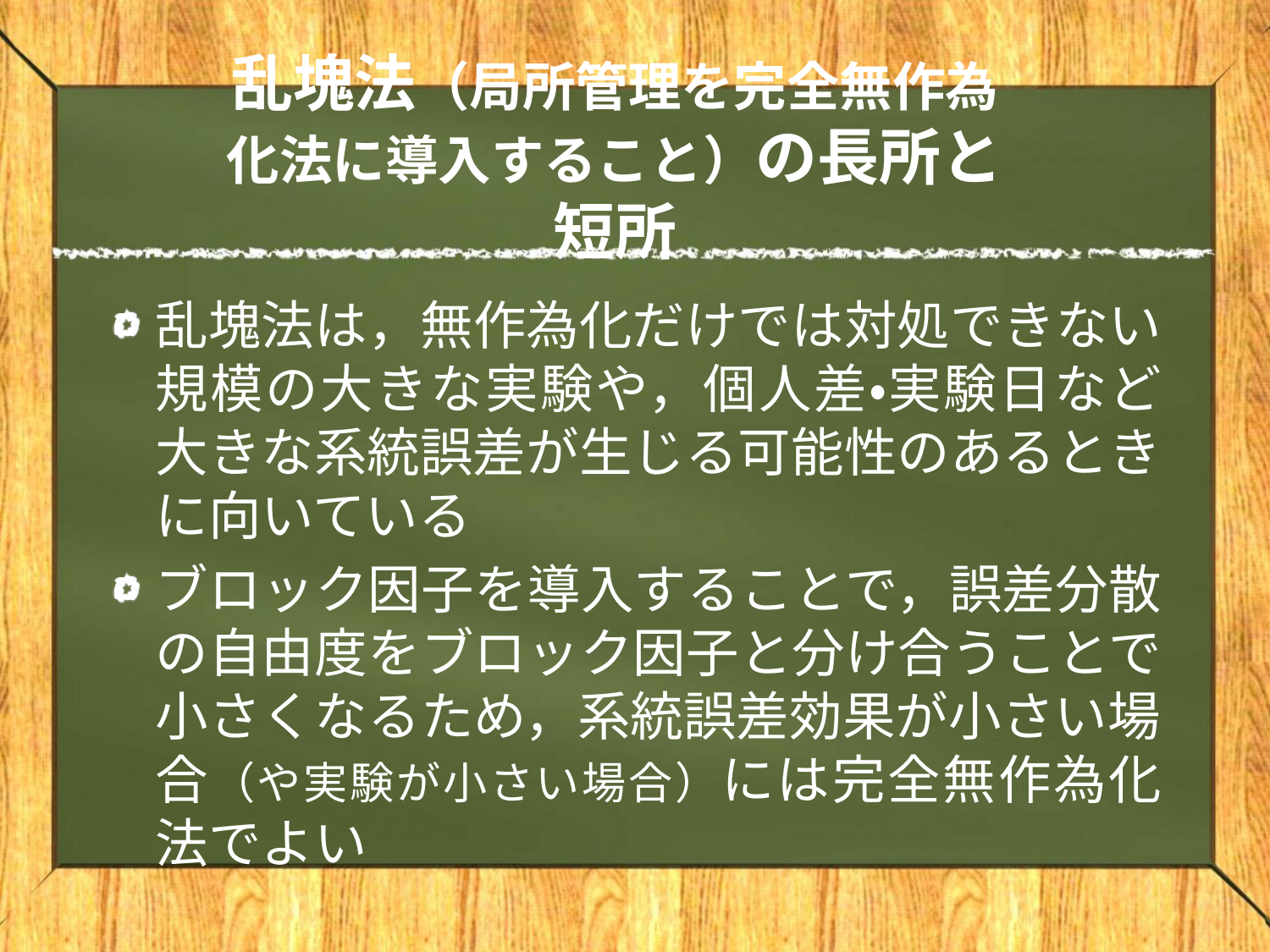

# 乱塊法（局所管理を完全無作為化法に導入すること）の長所と短所
乱塊法は，無作為化だけでは対処できない規模の大きな実験や，個人差・実験日など大きな系統誤差が生じる可能性のあるときに向いている
ブロック因子を導入することで，誤差分散の自由度をブロック因子と分け合うことで小さくなるため，系統誤差効果が小さい場合（や実験が小さい場合）には完全無作為化法でよい